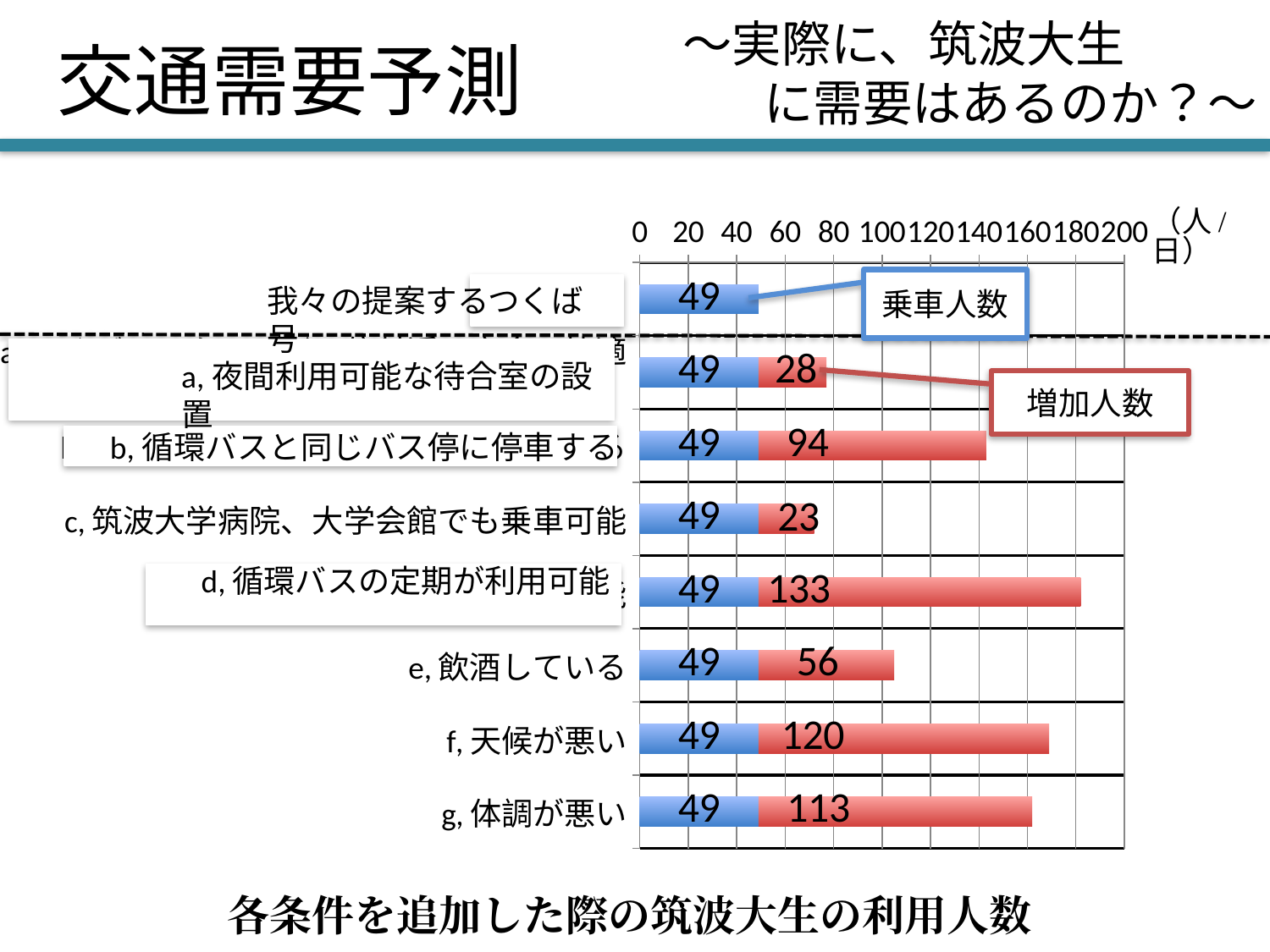

〜実際に、筑波大生
に需要はあるのか？〜
# 交通需要予測

### Chart

| Category | 1日あたりの乗車人数 | 増加分の人数 |
|---|---|---|
| 条件なし | 49.0 | 0.0 |
| a,つくばセンターのバス停付近に安全で快適な夜間利用可能な待合室がある | 49.0 | 28.0 |
| b,学内循環バスと同じバス停に停車する | 49.0 | 94.0 |
| c,筑波大学病院、大学会館でも乗車可能 | 49.0 | 23.0 |
| d,学内循環バスの定期が利用可能 | 49.0 | 133.0 |
| e,飲酒している | 49.0 | 56.0 |
| f,天候が悪い | 49.0 | 120.0 |
| g,体調が悪い | 49.0 | 113.0 |
乗車人数
我々の提案するつくば号
a,夜間利用可能な待合室の設置
増加人数
b,循環バスと同じバス停に停車する
各条件を追加した際の筑波大生の利用人数